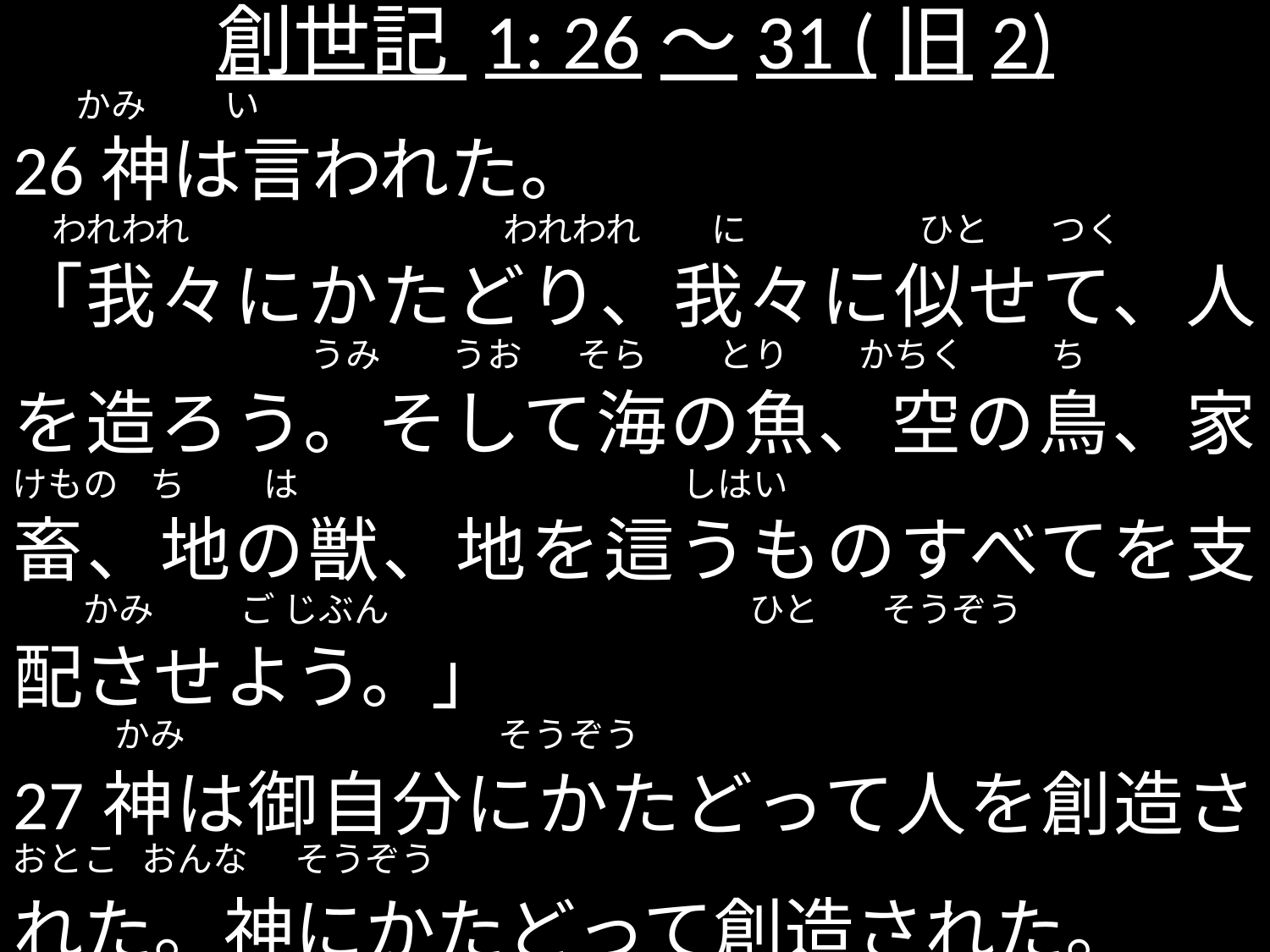

# 創世記 1: 26～31 (旧2)
26神は言われた。
「我々にかたどり、我々に似せて、人を造ろう。そして海の魚、空の鳥、家畜、地の獣、地を這うものすべてを支配させよう。」
27神は御自分にかたどって人を創造された。神にかたどって創造された。
男と女に創造された。
       かみ          い
    われわれ                                        われわれ         に                      ひと        つく
                                     うみ         うお       そら         とり         かちく           ち
けもの    ち          は                                                 しはい
        かみ           ご じぶん                                              ひと        そうぞう
            かみ                                        そうぞう
おとこ   おんな      そうぞう